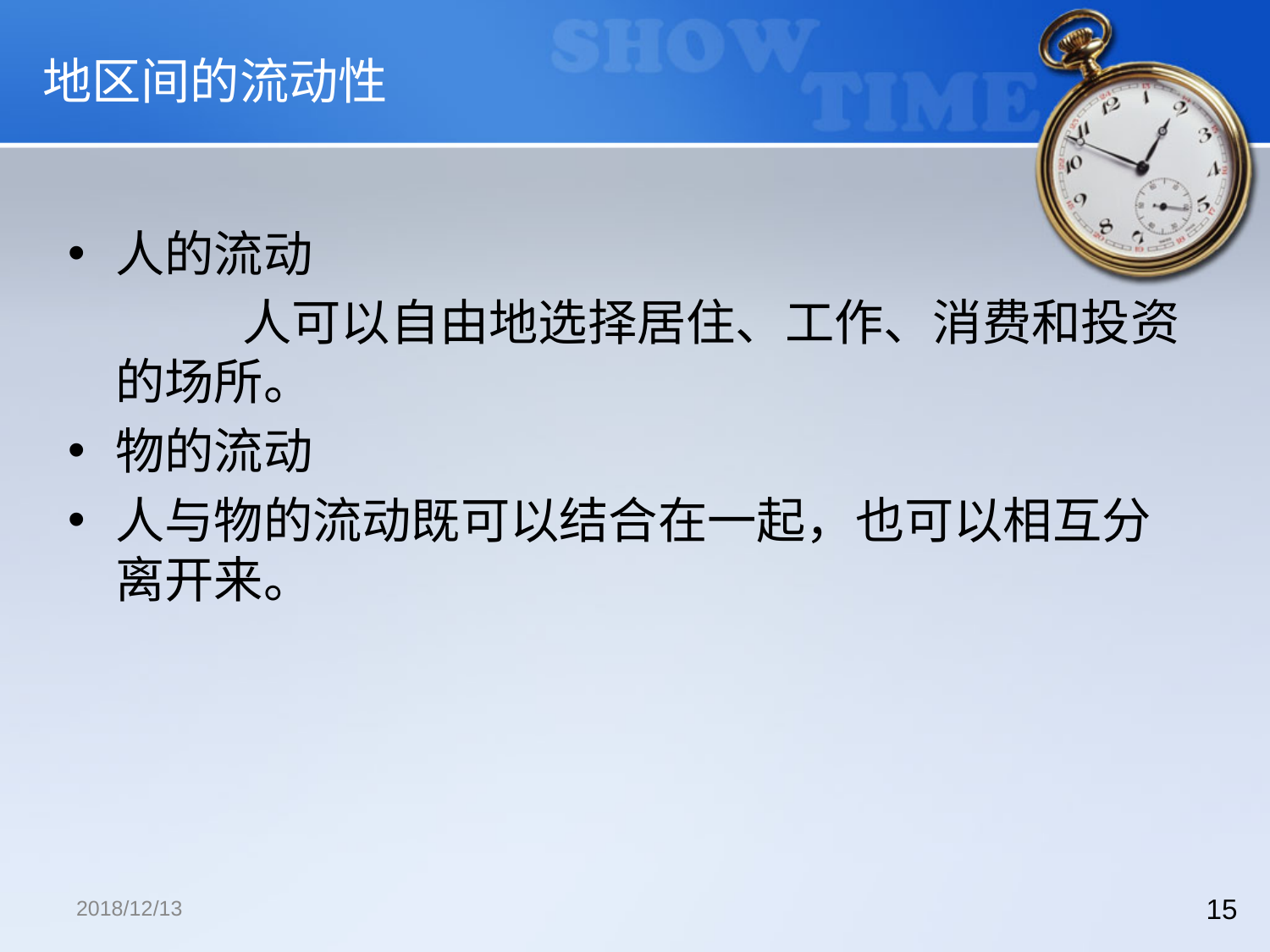

# 地区间的流动性
人的流动
		人可以自由地选择居住、工作、消费和投资的场所。
物的流动
人与物的流动既可以结合在一起，也可以相互分离开来。
2018/12/13
15